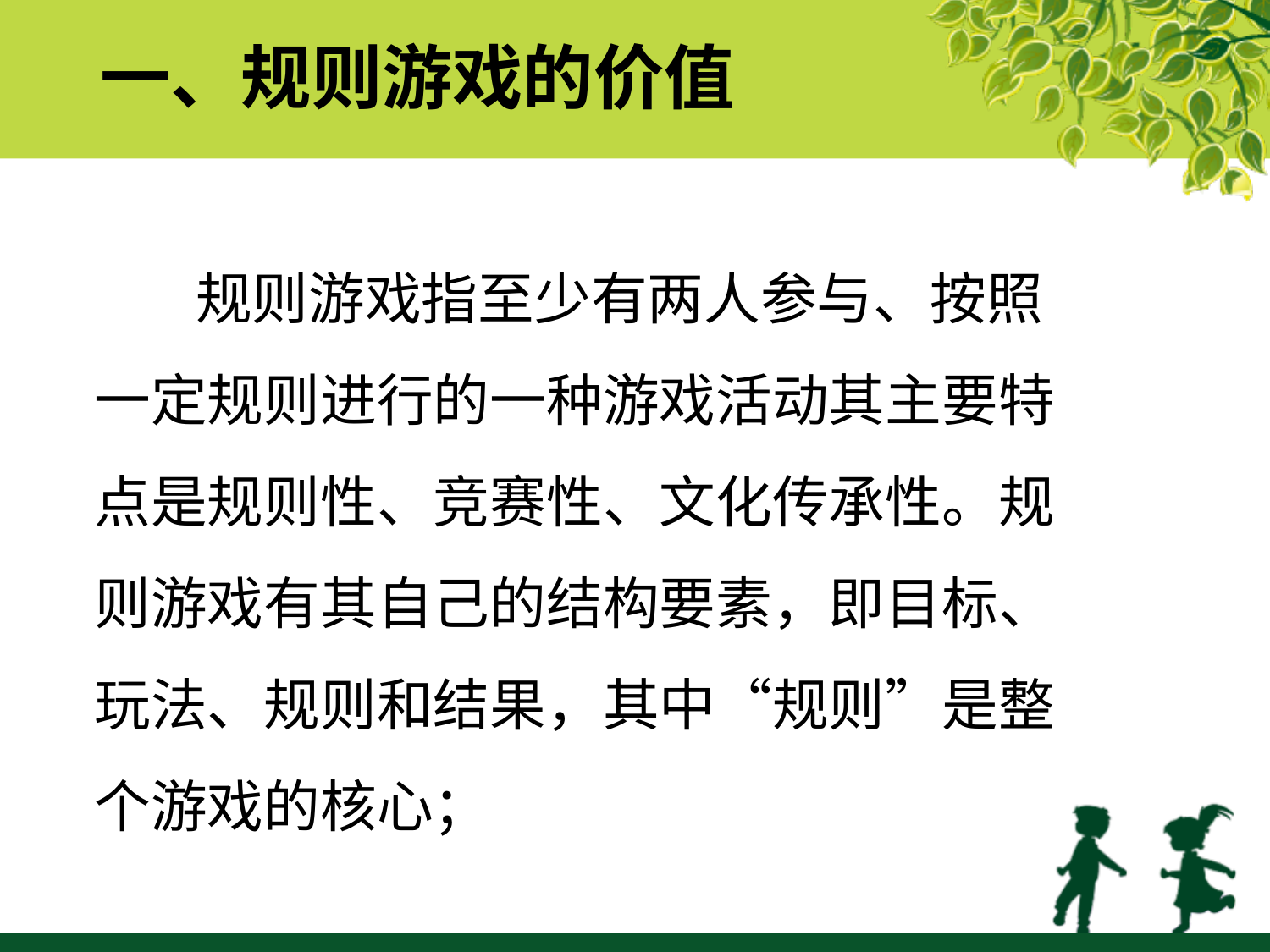

一、规则游戏的价值
             规则游戏指至少有两人参与、按照一定规则进行的一种游戏活动其主要特点是规则性、竞赛性、文化传承性。规则游戏有其自己的结构要素，即目标、玩法、规则和结果，其中“规则”是整个游戏的核心；